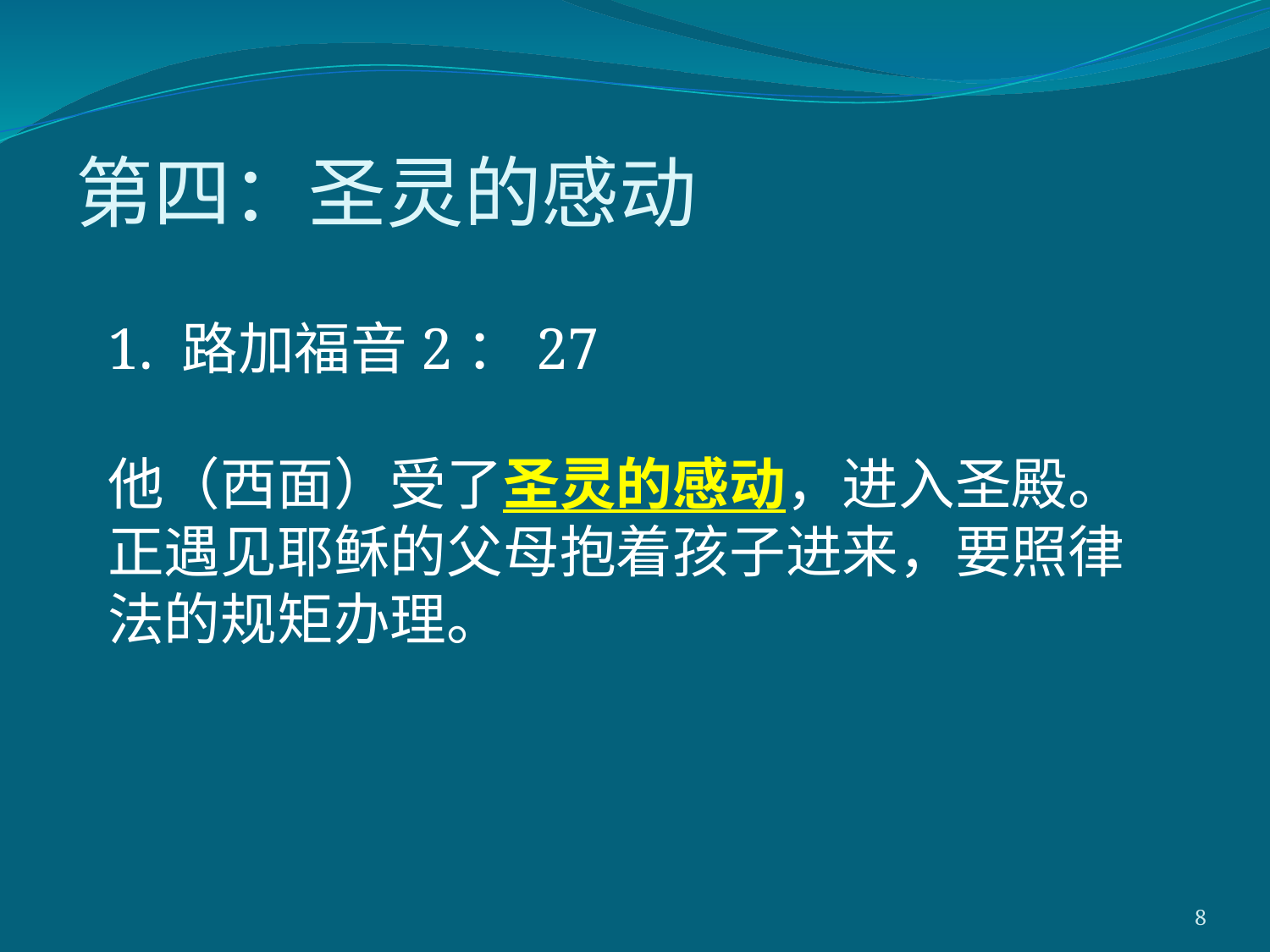

第四：圣灵的感动
1. 路加福音2：27

他（西面）受了圣灵的感动，进入圣殿。正遇见耶稣的父母抱着孩子进来，要照律法的规矩办理。
8